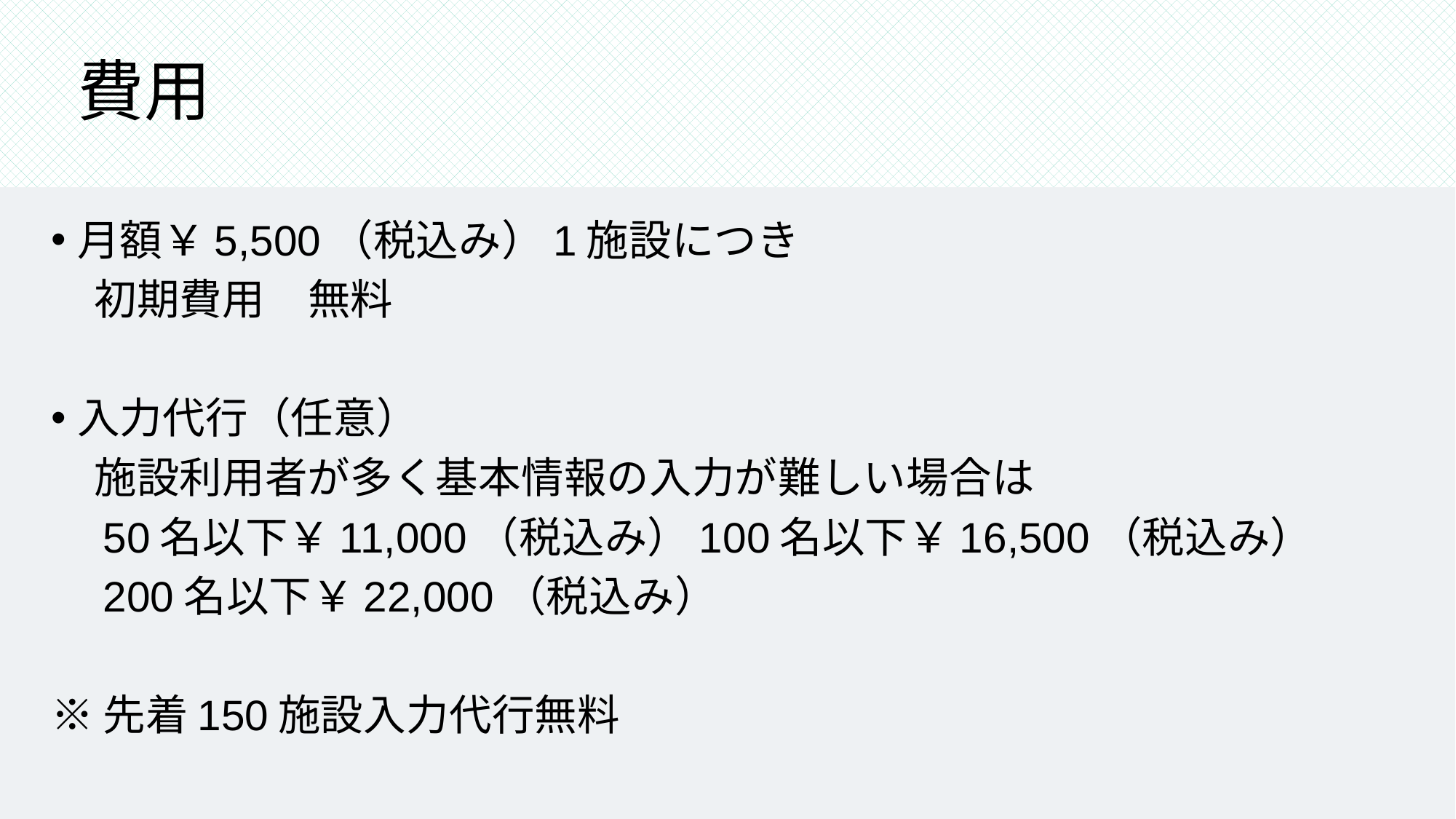

# 費用
月額￥5,500（税込み）1施設につき
　初期費用　無料

入力代行（任意）
　施設利用者が多く基本情報の入力が難しい場合は
　50名以下￥11,000（税込み）100名以下￥16,500（税込み）
　200名以下￥22,000（税込み）

※先着150施設入力代行無料